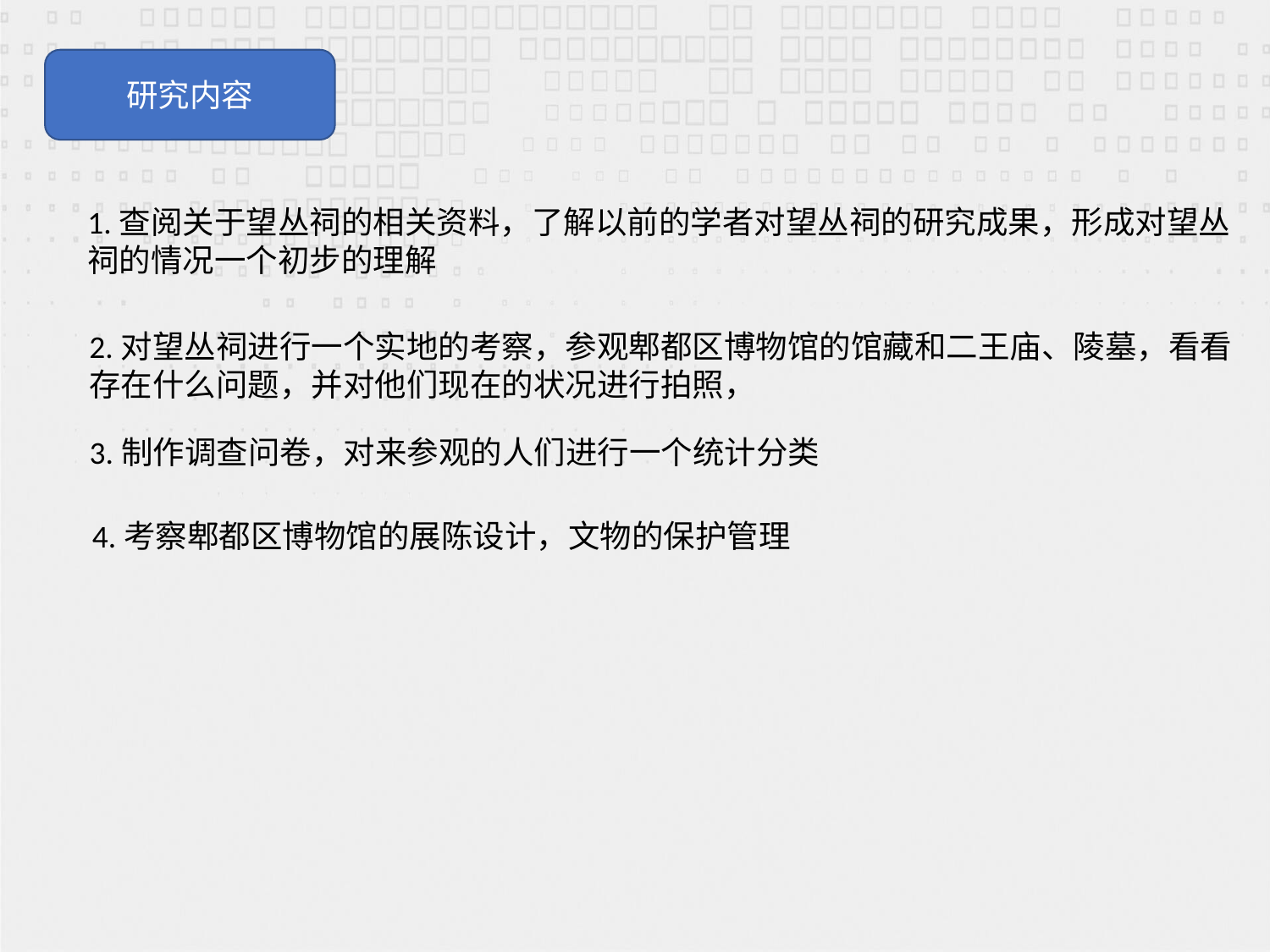

研究内容
1.查阅关于望丛祠的相关资料，了解以前的学者对望丛祠的研究成果，形成对望丛祠的情况一个初步的理解
2.对望丛祠进行一个实地的考察，参观郫都区博物馆的馆藏和二王庙、陵墓，看看存在什么问题，并对他们现在的状况进行拍照，
3.制作调查问卷，对来参观的人们进行一个统计分类
4.考察郫都区博物馆的展陈设计，文物的保护管理